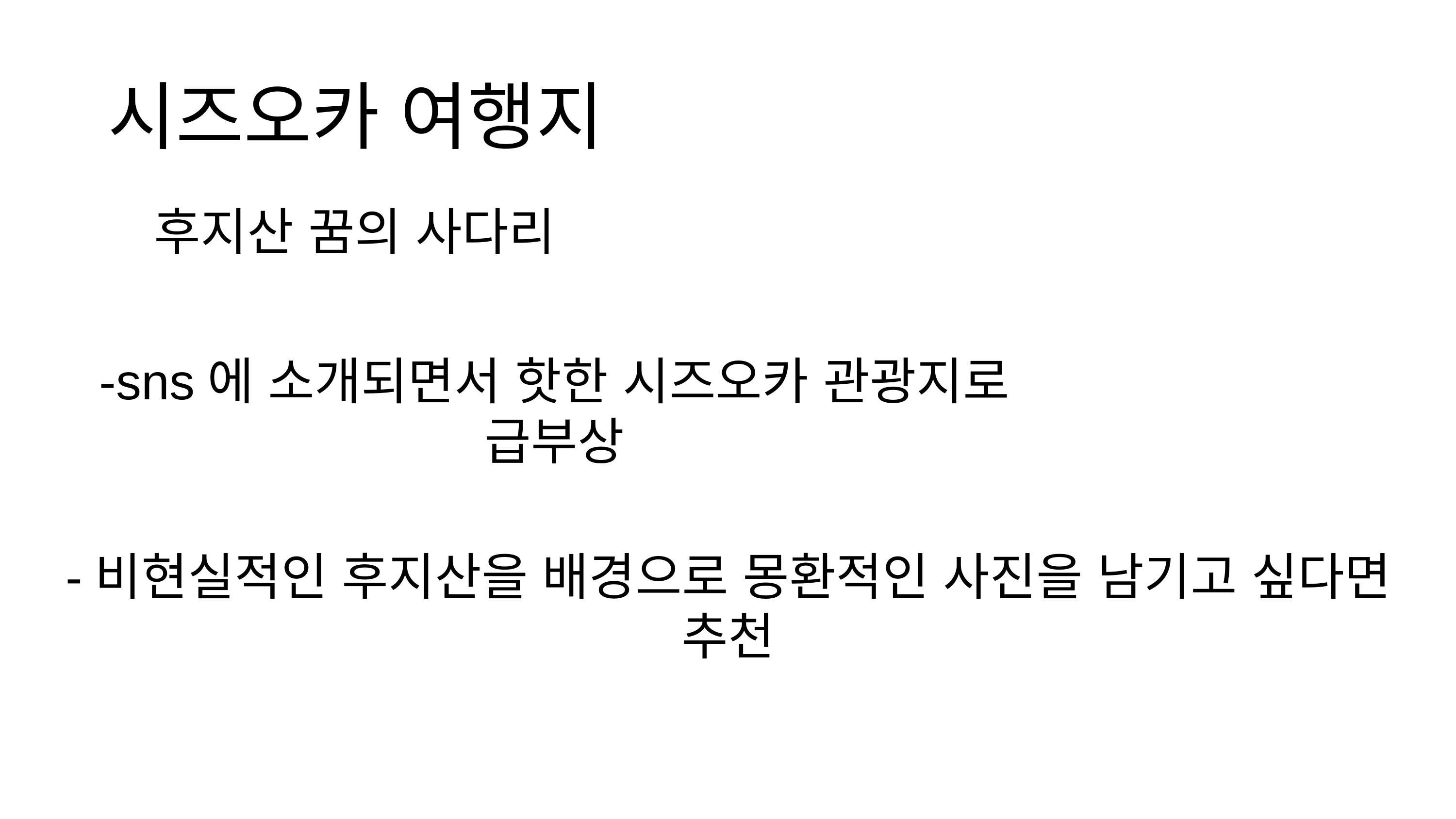

시즈오카 여행지
후지산 꿈의 사다리
-sns에 소개되면서 핫한 시즈오카 관광지로 급부상
-비현실적인 후지산을 배경으로 몽환적인 사진을 남기고 싶다면 추천